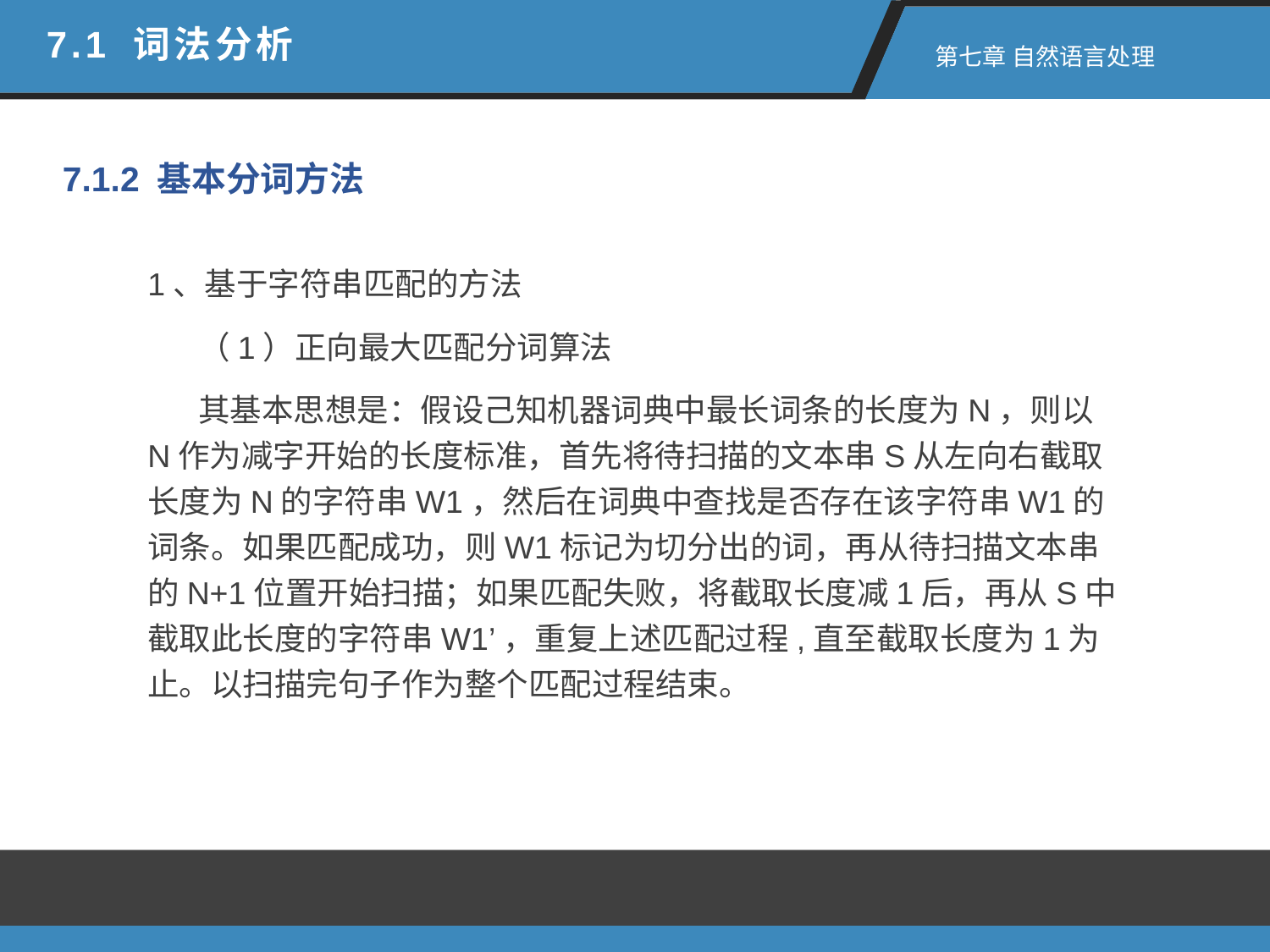

7.1 词法分析
  第七章 自然语言处理
7.1.2 基本分词方法

1、基于字符串匹配的方法
      （1）正向最大匹配分词算法
      其基本思想是：假设己知机器词典中最长词条的长度为N，则以N作为减字开始的长度标准，首先将待扫描的文本串S从左向右截取长度为N的字符串W1，然后在词典中查找是否存在该字符串W1的词条。如果匹配成功，则W1标记为切分出的词，再从待扫描文本串的N+1位置开始扫描；如果匹配失败，将截取长度减1后，再从S中截取此长度的字符串W1’，重复上述匹配过程,直至截取长度为1为止。以扫描完句子作为整个匹配过程结束。